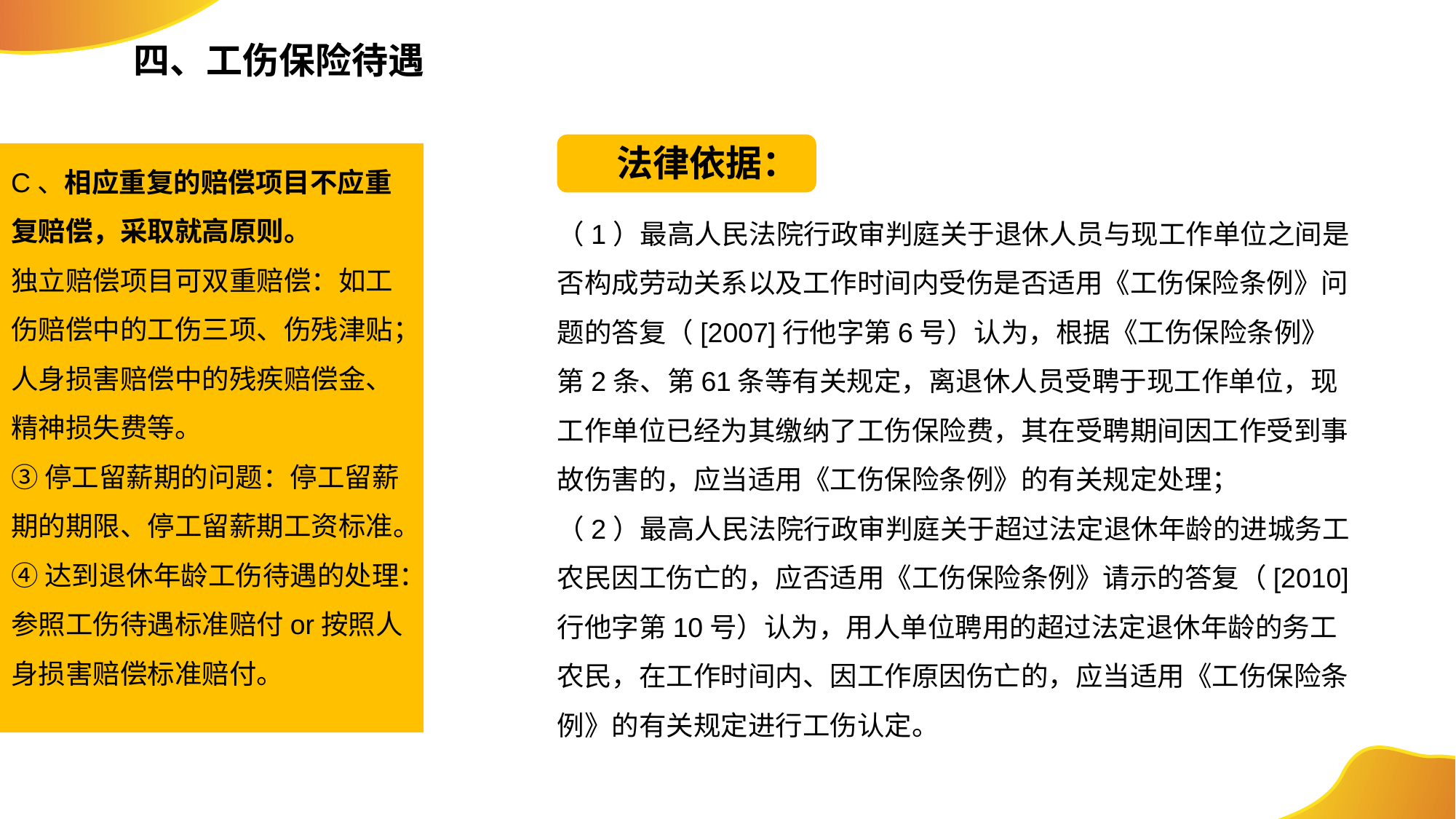

四、工伤保险待遇
法律依据：

C、相应重复的赔偿项目不应重复赔偿，采取就高原则。
独立赔偿项目可双重赔偿：如工伤赔偿中的工伤三项、伤残津贴；人身损害赔偿中的残疾赔偿金、精神损失费等。
③停工留薪期的问题：停工留薪期的期限、停工留薪期工资标准。
④达到退休年龄工伤待遇的处理：参照工伤待遇标准赔付or按照人身损害赔偿标准赔付。
（1）最高人民法院行政审判庭关于退休人员与现工作单位之间是否构成劳动关系以及工作时间内受伤是否适用《工伤保险条例》问题的答复（[2007]行他字第6号）认为，根据《工伤保险条例》第2条、第61条等有关规定，离退休人员受聘于现工作单位，现工作单位已经为其缴纳了工伤保险费，其在受聘期间因工作受到事故伤害的，应当适用《工伤保险条例》的有关规定处理；
（2）最高人民法院行政审判庭关于超过法定退休年龄的进城务工农民因工伤亡的，应否适用《工伤保险条例》请示的答复（[2010]行他字第10号）认为，用人单位聘用的超过法定退休年龄的务工农民，在工作时间内、因工作原因伤亡的，应当适用《工伤保险条例》的有关规定进行工伤认定。